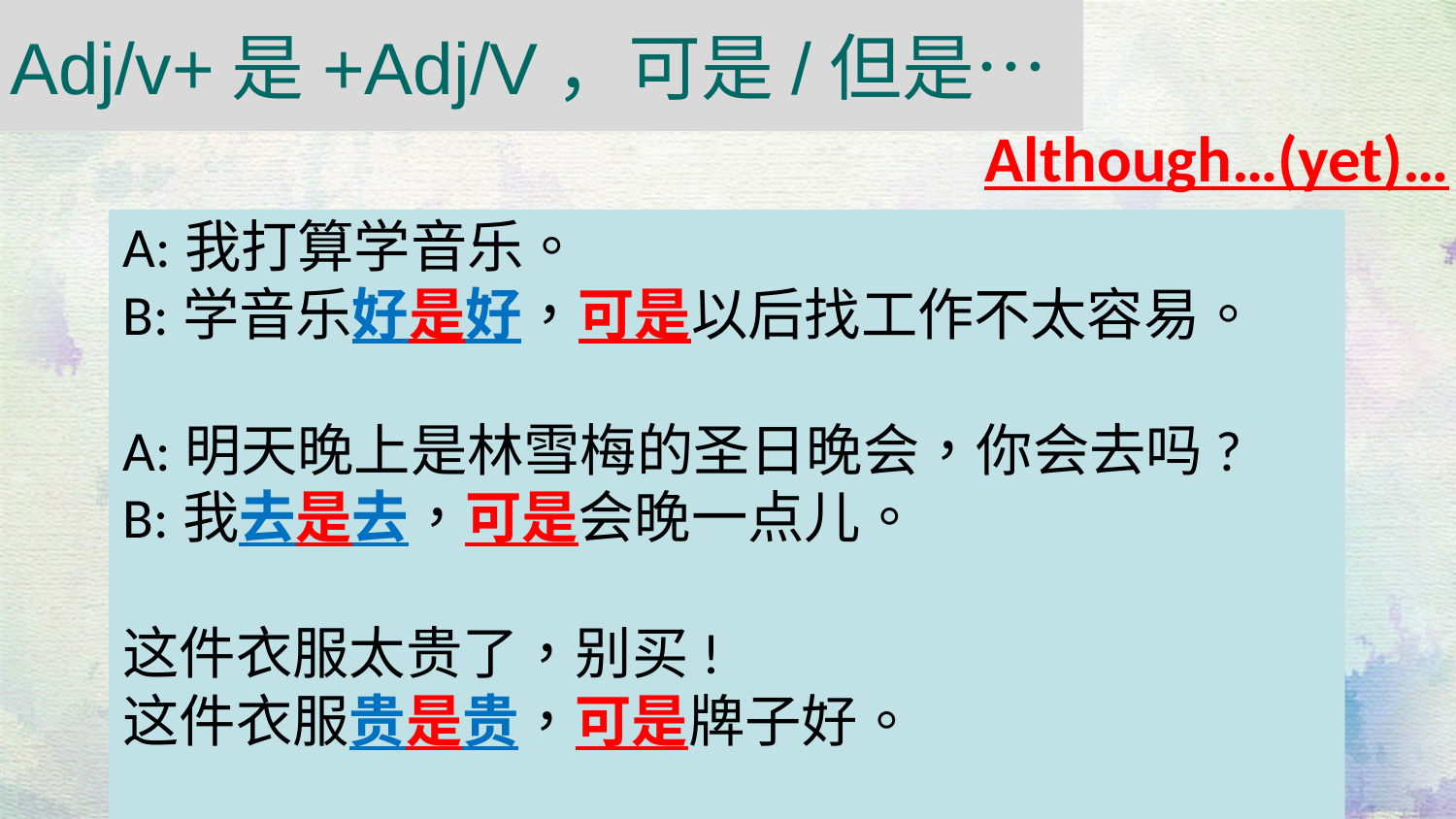

Adj/v+是+Adj/V，可是/但是…
Although…(yet)…
A:我打算学音乐。
B:学音乐好是好，可是以后找工作不太容易。

A:明天晚上是林雪梅的圣日晚会，你会去吗?
B:我去是去，可是会晚一点儿。

这件衣服太贵了，别买!
这件衣服贵是贵，可是牌子好。